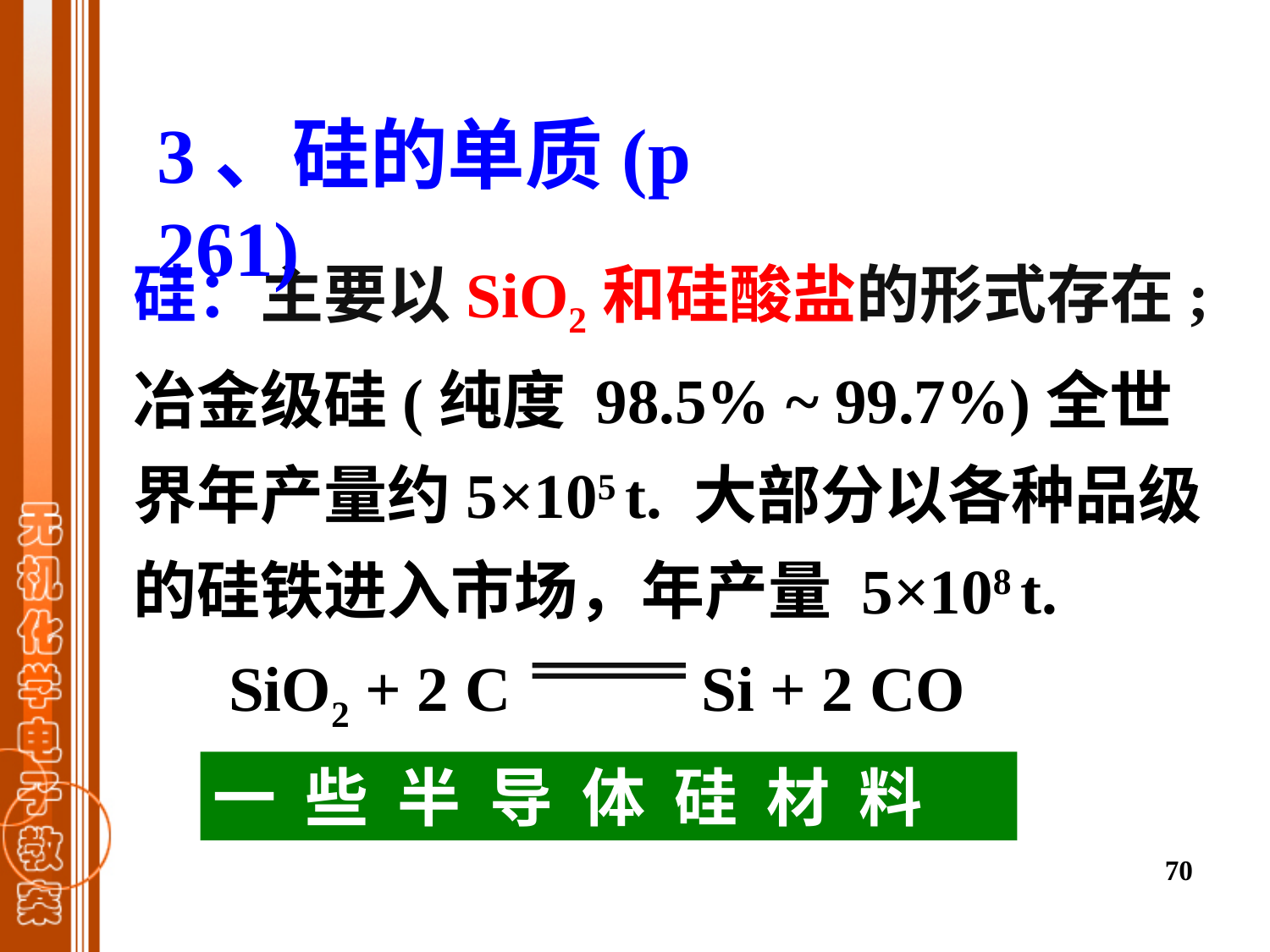

3、硅的单质(p 261)
硅：主要以SiO2和硅酸盐的形式存在;
冶金级硅(纯度 98.5% ~ 99.7%)全世界年产量约5×105 t. 大部分以各种品级的硅铁进入市场，年产量 5×108 t.
      SiO2 + 2 C            Si + 2 CO

一  些  半  导  体  硅  材  料
70